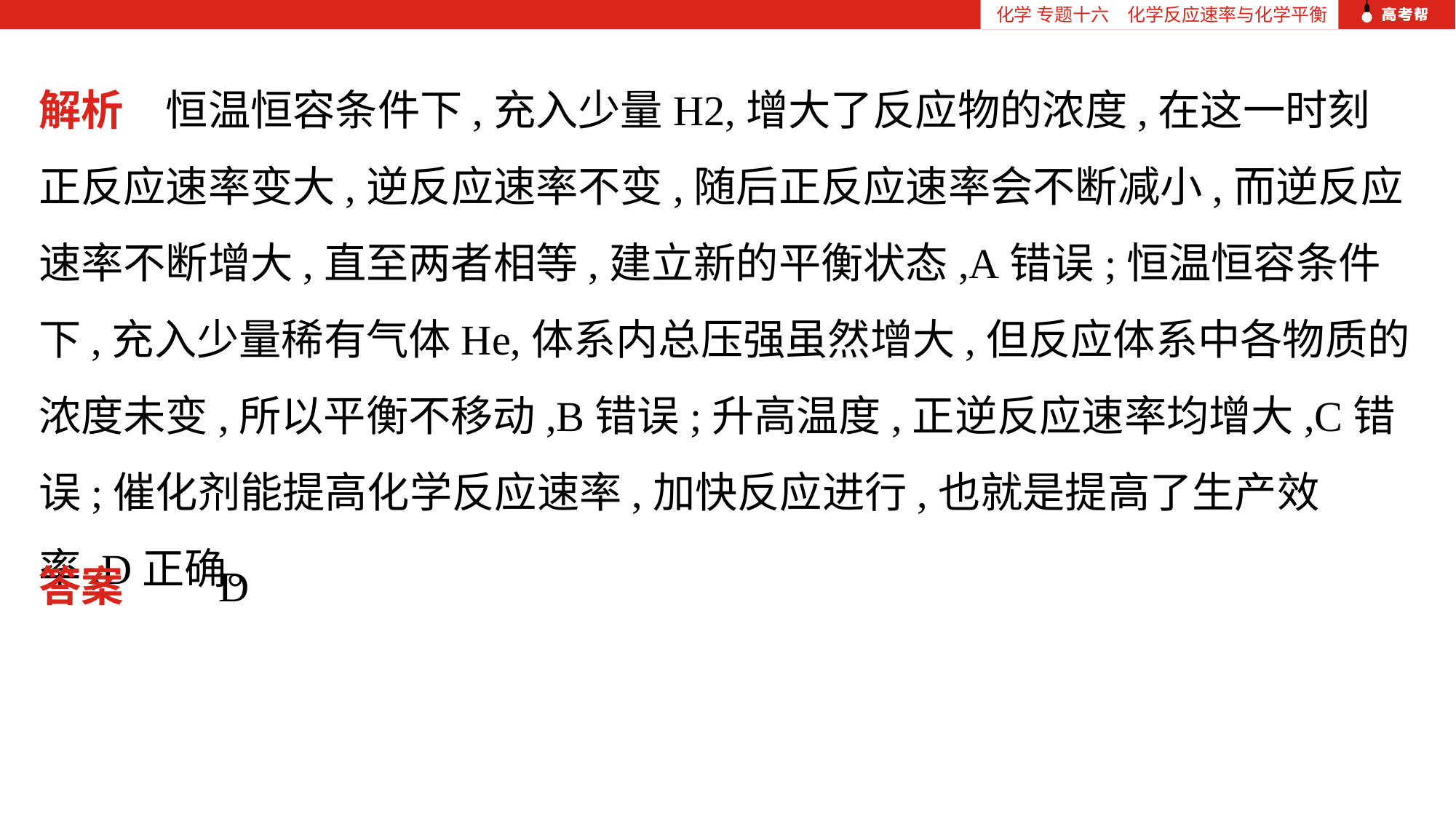

化学 专题十六　化学反应速率与化学平衡

解析　恒温恒容条件下,充入少量H2,增大了反应物的浓度,在这一时刻正反应速率变大,逆反应速率不变,随后正反应速率会不断减小,而逆反应速率不断增大,直至两者相等,建立新的平衡状态,A错误;恒温恒容条件下,充入少量稀有气体He,体系内总压强虽然增大,但反应体系中各物质的浓度未变,所以平衡不移动,B错误;升高温度,正逆反应速率均增大,C错误;催化剂能提高化学反应速率,加快反应进行,也就是提高了生产效率,D正确。
答案　　D